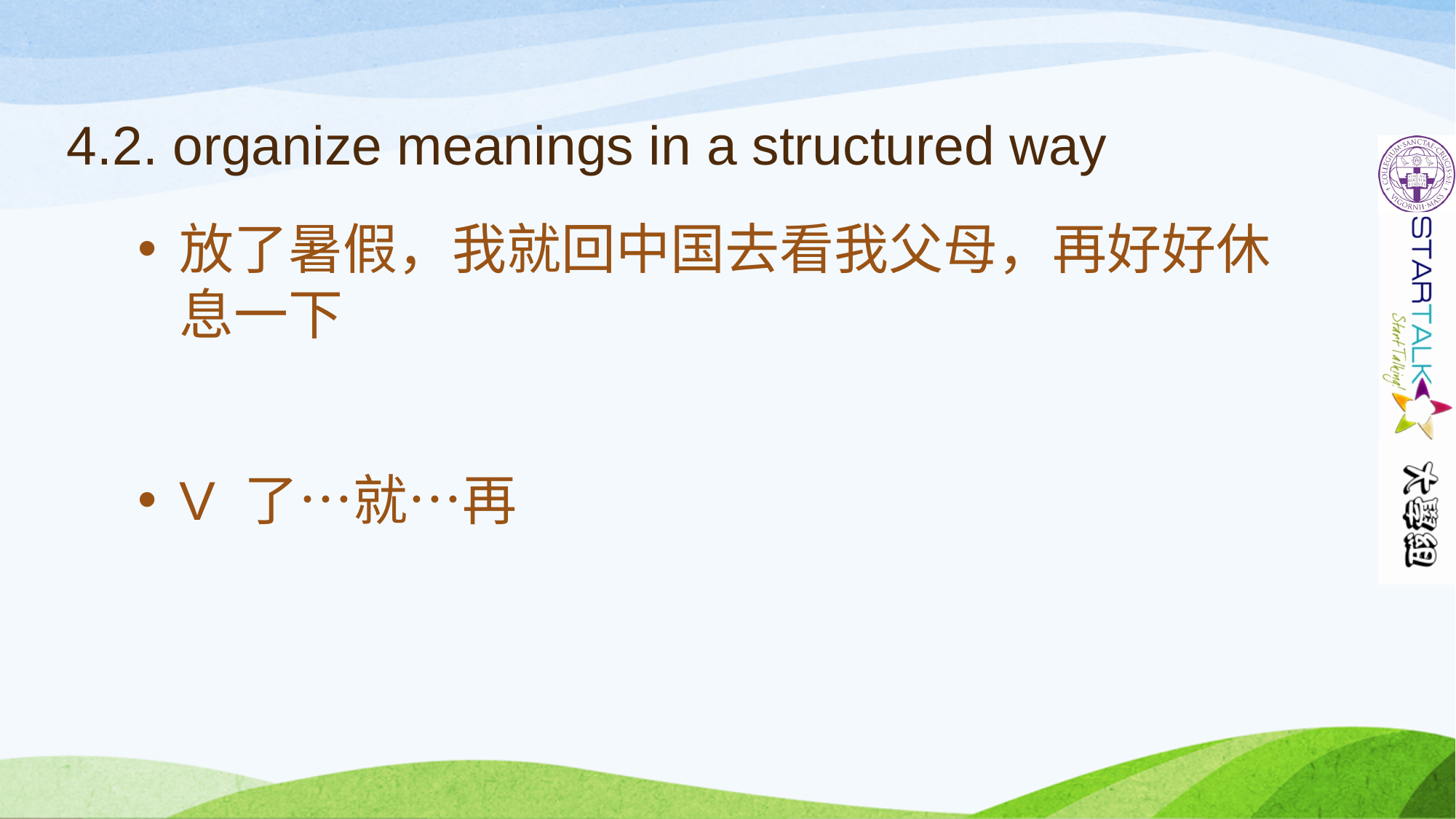

# 4.2. organize meanings in a structured way
放了暑假，我就回中国去看我父母，再好好休息一下

V 了…就…再